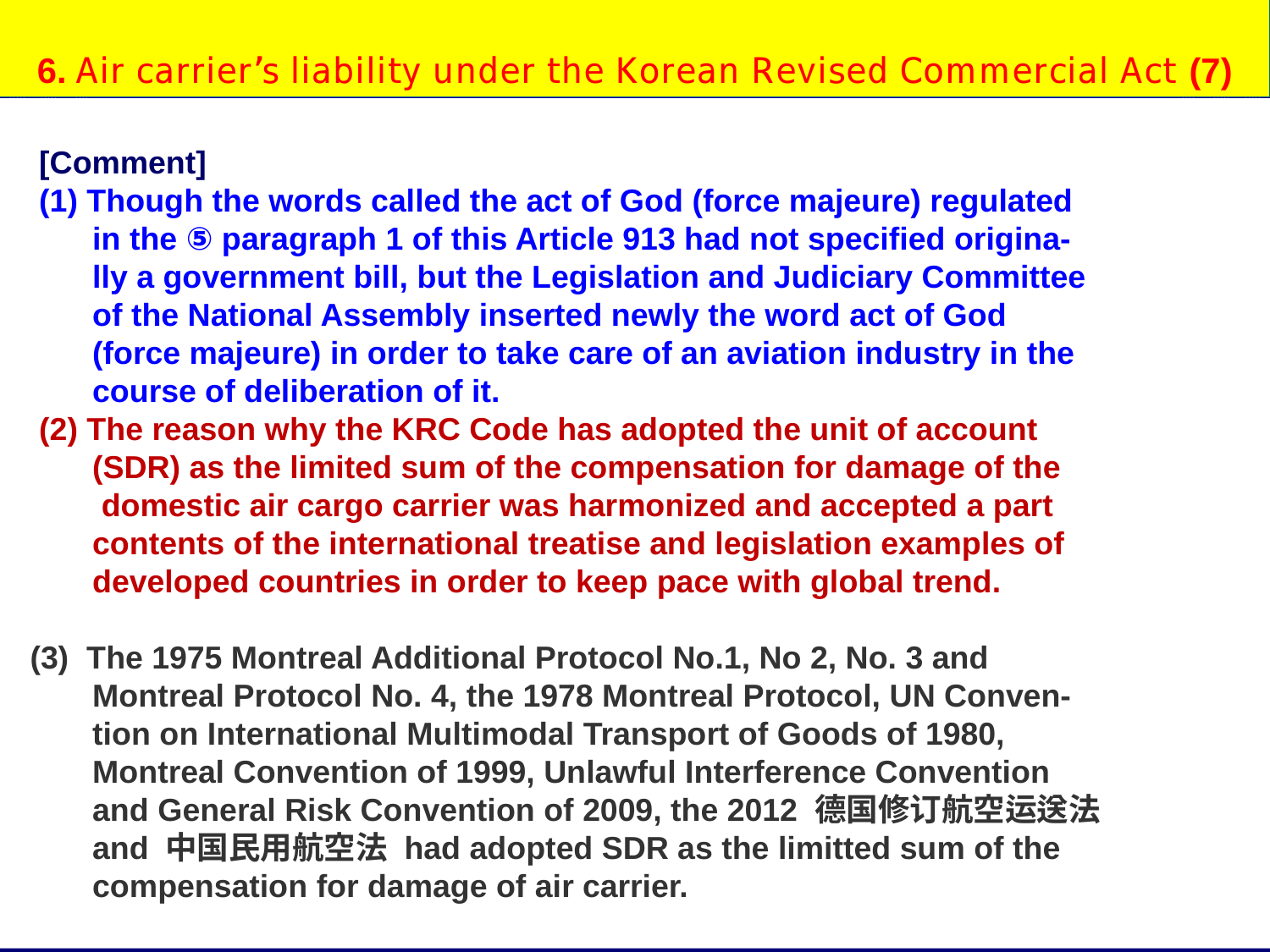

6. Air carrier’s liability under the Korean Revised Commercial Act (7)

   [Comment]
   (1) Though the words called the act of God (force majeure) regulated
         in the ⑤ paragraph 1 of this Article 913 had not specified origina-
         lly a government bill, but the Legislation and Judiciary Committee
         of the National Assembly inserted newly the word act of God
         (force majeure) in order to take care of an aviation industry in the
         course of deliberation of it.
   (2) The reason why the KRC Code has adopted the unit of account
         (SDR) as the limited sum of the compensation for damage of the
          domestic air cargo carrier was harmonized and accepted a part
         contents of the international treatise and legislation examples of
         developed countries in order to keep pace with global trend.

  (3)  The 1975 Montreal Additional Protocol No.1, No 2, No. 3 and
         Montreal Protocol No. 4, the 1978 Montreal Protocol, UN Conven-
         tion on International Multimodal Transport of Goods of 1980,
         Montreal Convention of 1999, Unlawful Interference Convention
         and General Risk Convention of 2009, the 2012 德国修订航空运送法
         and 中国民用航空法 had adopted SDR as the limitted sum of the
         compensation for damage of air carrier.

59